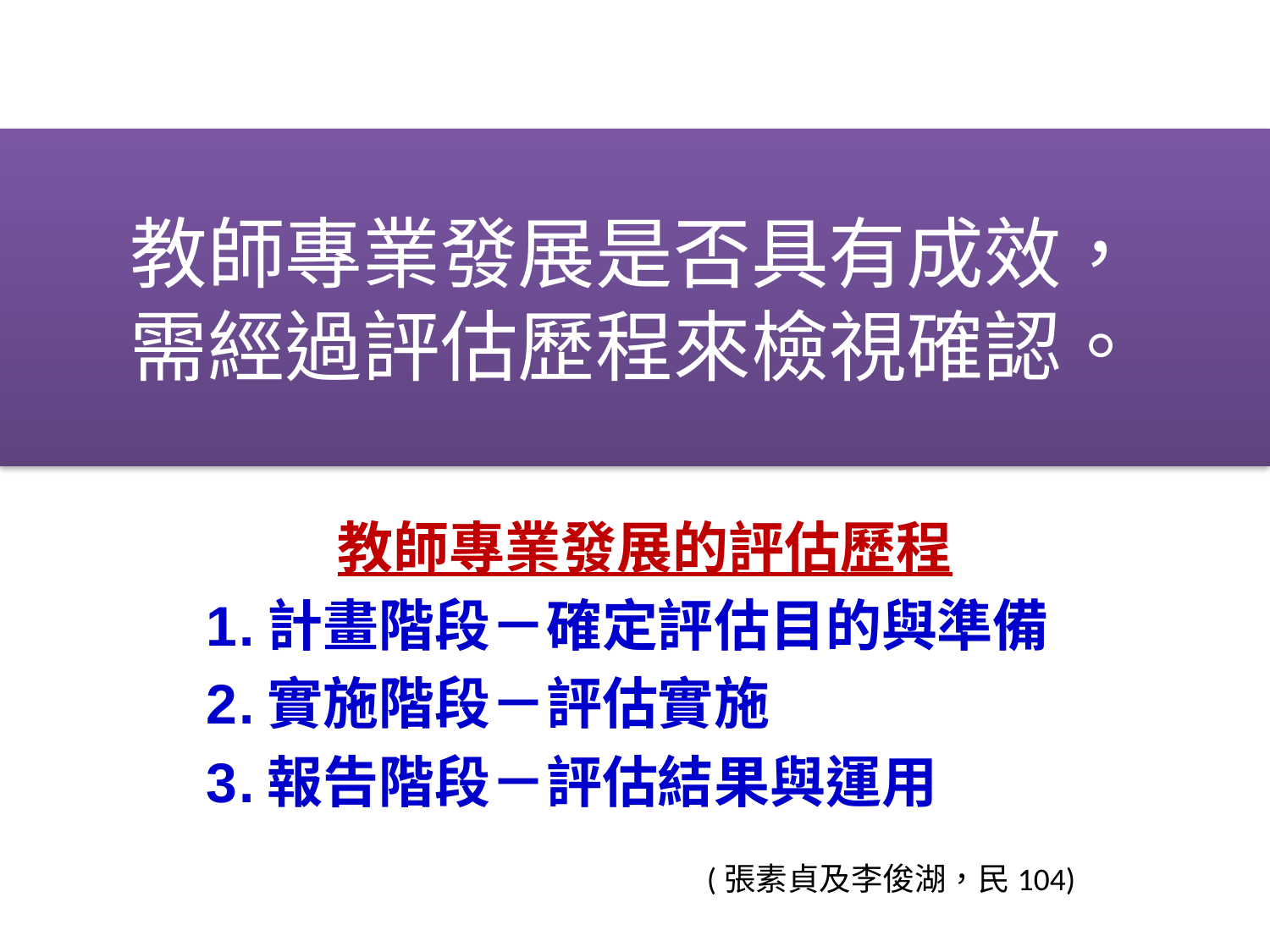

# 教師專業發展是否具有成效， 需經過評估歷程來檢視確認。
教師專業發展的評估歷程
計畫階段－確定評估目的與準備
實施階段－評估實施
報告階段－評估結果與運用

(張素貞及李俊湖，民104)